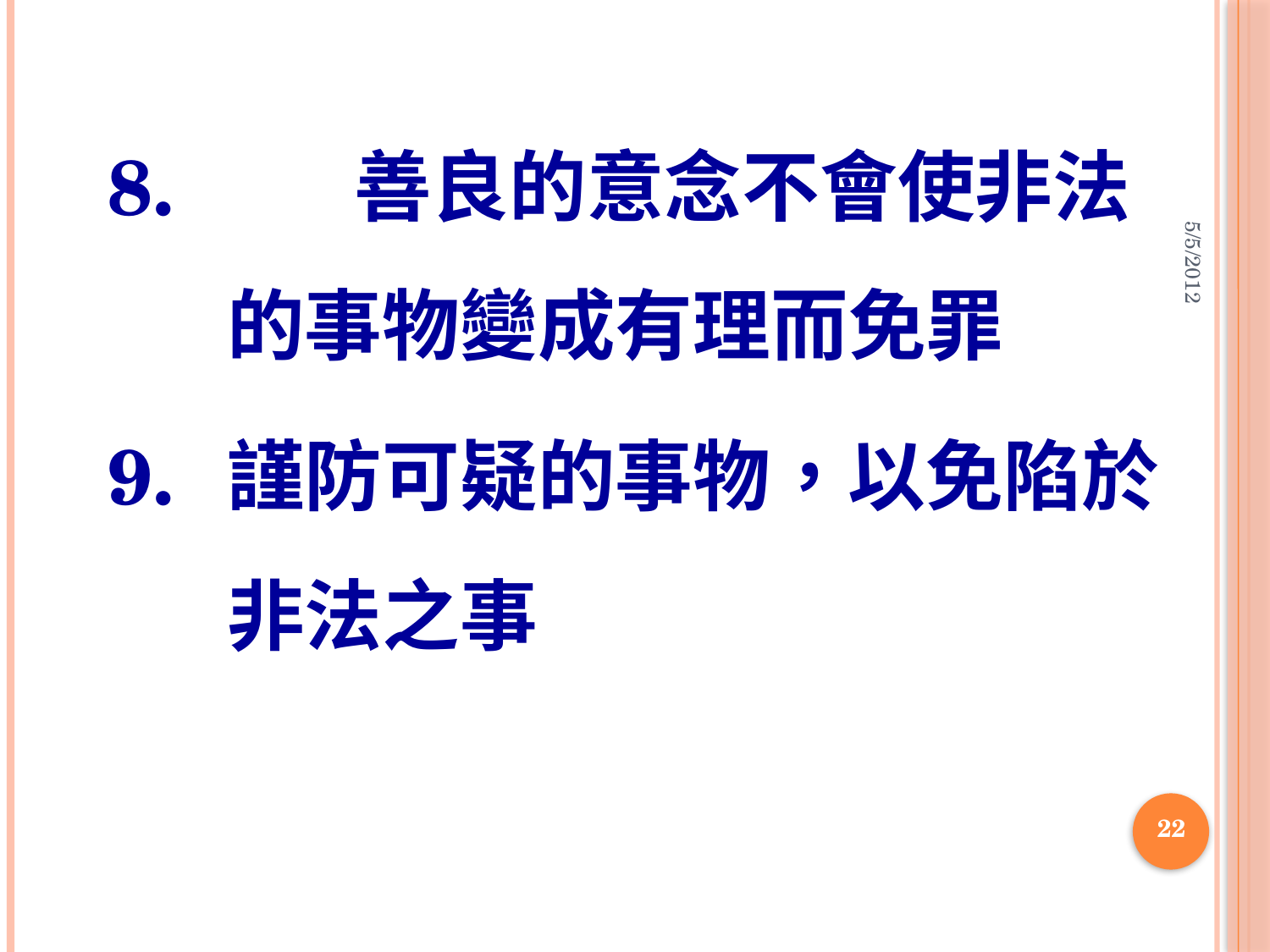

8.		善良的意念不會使非法的事物變成有理而免罪
9.	謹防可疑的事物，以免陷於非法之事
5/5/2012
22